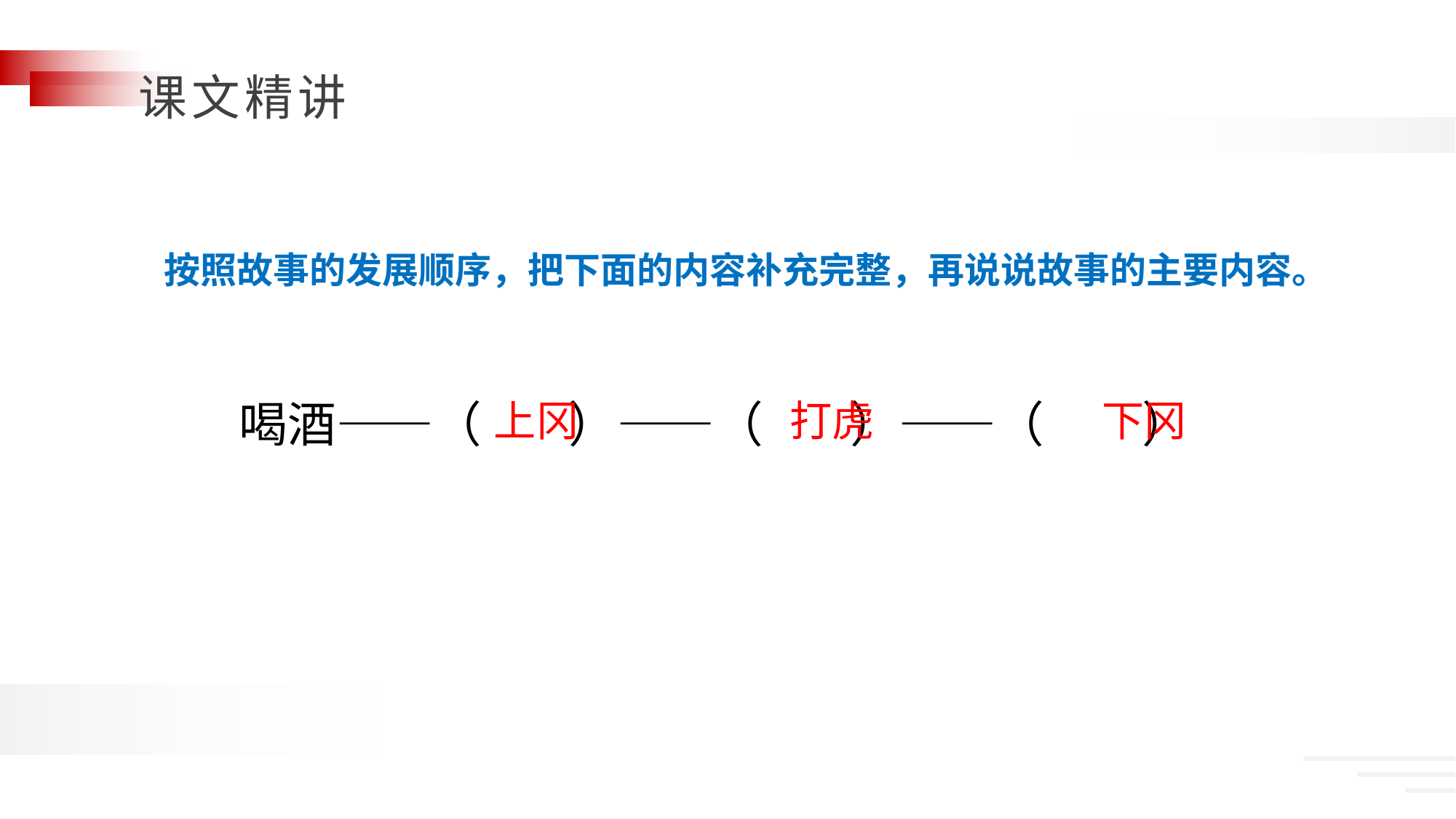

按照故事的发展顺序，把下面的内容补充完整，再说说故事的主要内容。
喝酒——（        ）——（        ）——（         ）
上冈
打虎
下冈